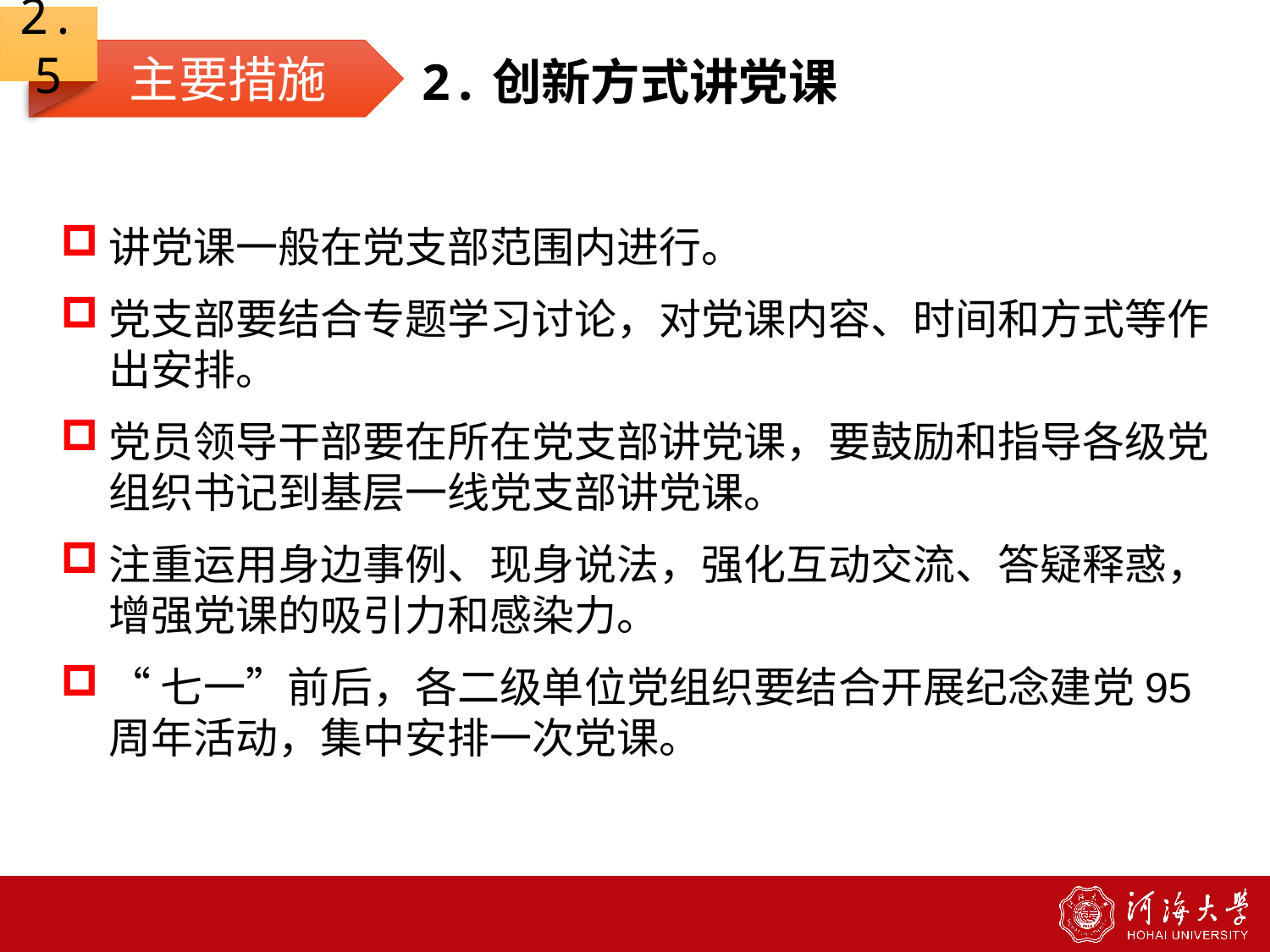

2.5

主要措施

2.创新方式讲党课
讲党课一般在党支部范围内进行。
党支部要结合专题学习讨论，对党课内容、时间和方式等作出安排。
党员领导干部要在所在党支部讲党课，要鼓励和指导各级党组织书记到基层一线党支部讲党课。
注重运用身边事例、现身说法，强化互动交流、答疑释惑，增强党课的吸引力和感染力。
“七一”前后，各二级单位党组织要结合开展纪念建党95周年活动，集中安排一次党课。